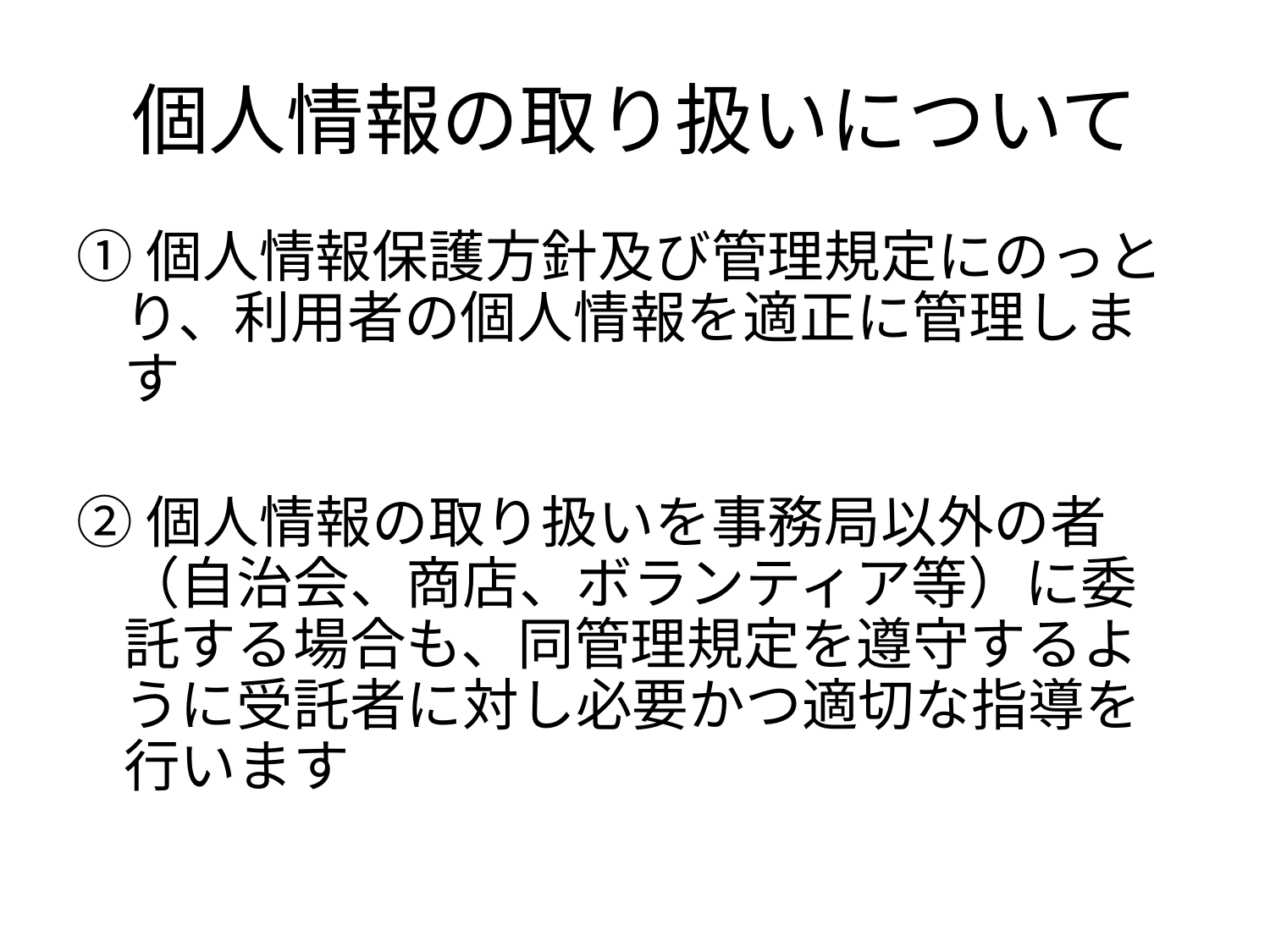

# 個人情報の取り扱いについて
①個人情報保護方針及び管理規定にのっとり、利用者の個人情報を適正に管理します

②個人情報の取り扱いを事務局以外の者（自治会、商店、ボランティア等）に委託する場合も、同管理規定を遵守するように受託者に対し必要かつ適切な指導を行います